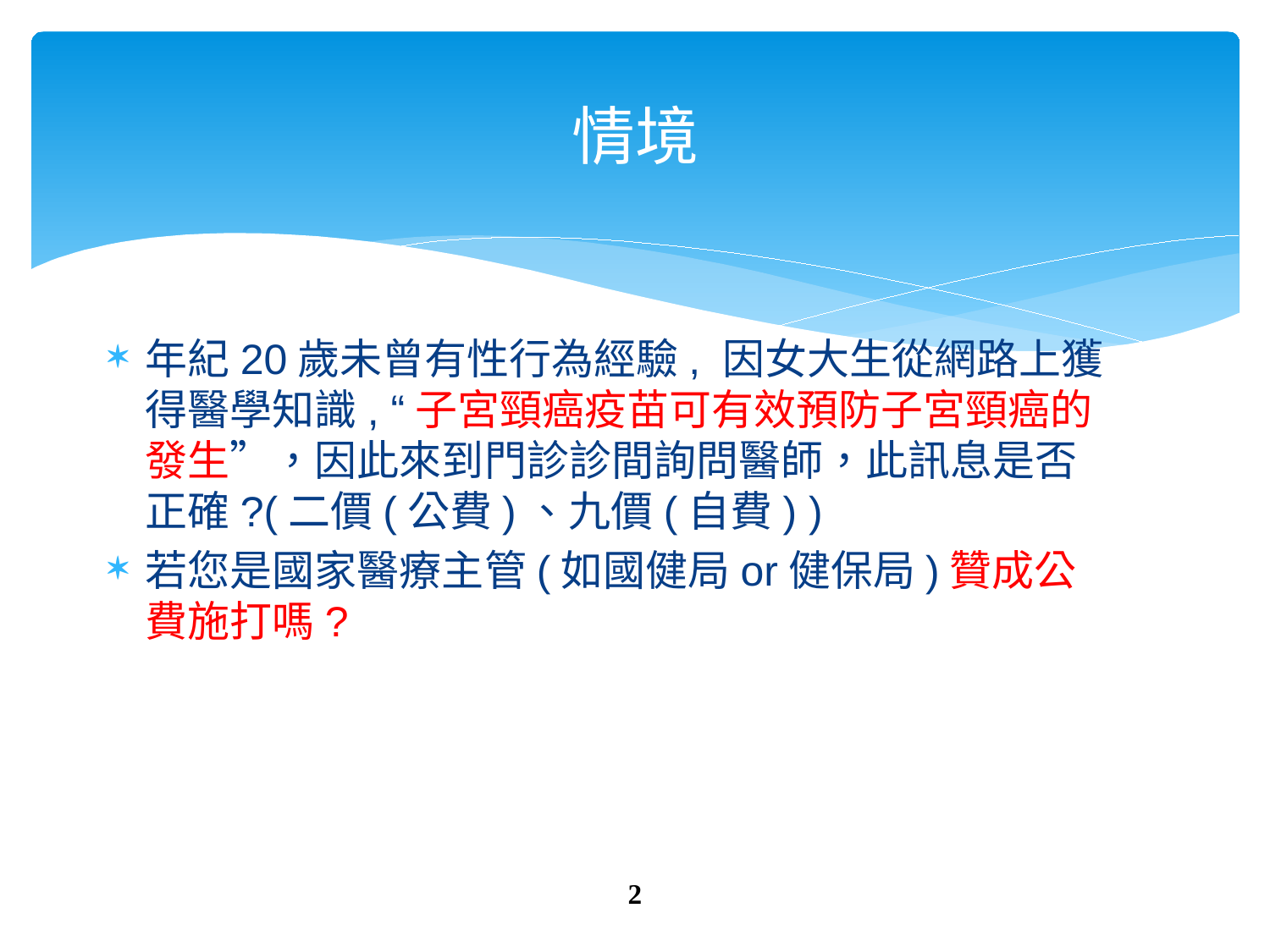

# 情境
年紀20歲未曾有性行為經驗, 因女大生從網路上獲得醫學知識, “子宮頸癌疫苗可有效預防子宮頸癌的發生”，因此來到門診診間詢問醫師，此訊息是否正確?(二價(公費)、九價(自費) )
若您是國家醫療主管(如國健局or健保局)贊成公費施打嗎?

2